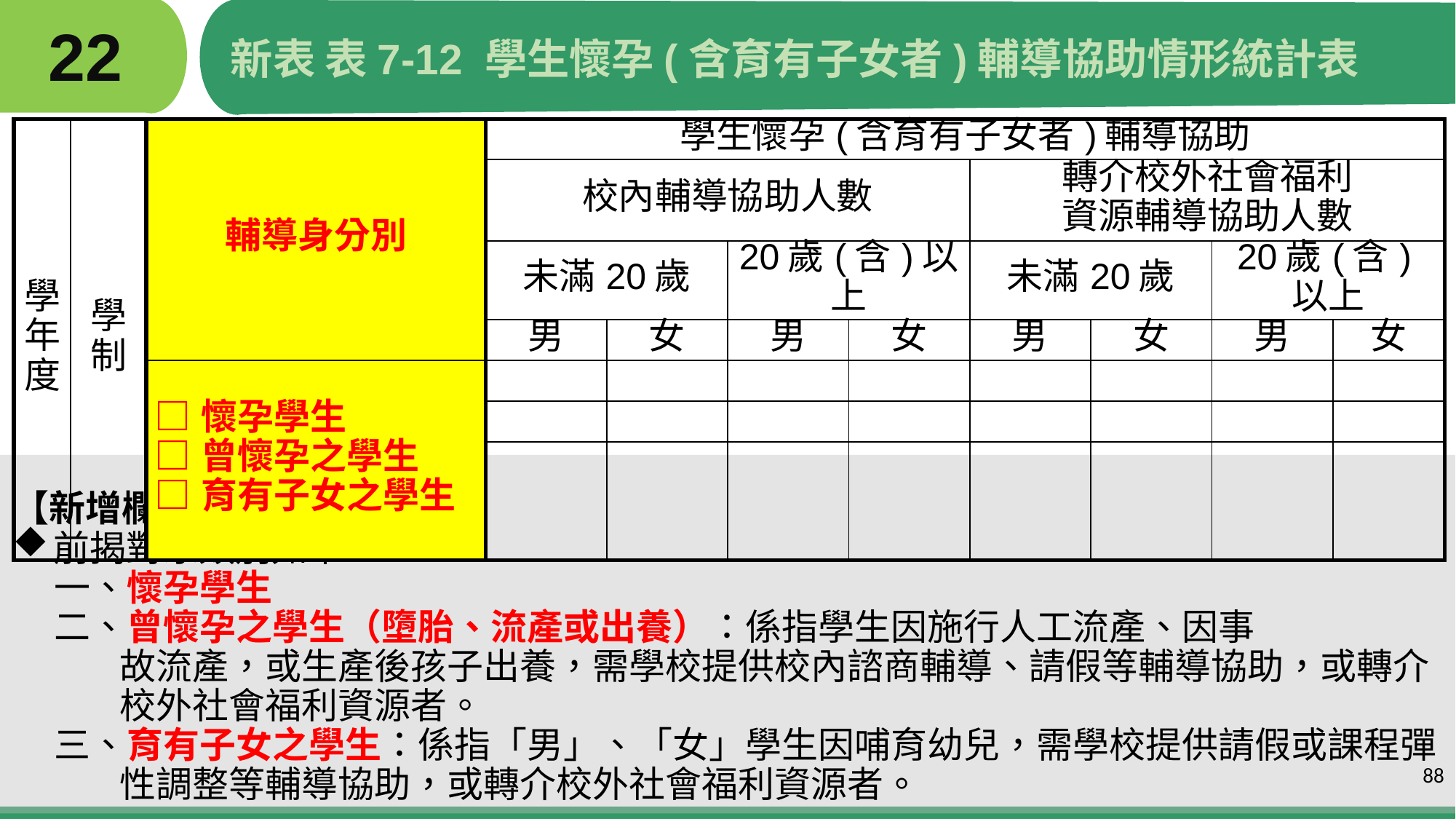

# 22
新表 表7-12 學生懷孕(含育有子女者)輔導協助情形統計表
| 學年度 | 學制 | 輔導身分別 | 學生懷孕(含育有子女者)輔導協助 |  |  |  |  |  |  |  |
| --- | --- | --- | --- | --- | --- | --- | --- | --- | --- | --- |
|  |  |  | 校內輔導協助人數 |  |  |  | 轉介校外社會福利 資源輔導協助人數 |  |  |  |
|  |  |  | 未滿20歲 |  | 20歲(含)以上 |  | 未滿20歲 |  | 20歲(含)以上 |  |
|  |  |  | 男 | 女 | 男 | 女 | 男 | 女 | 男 | 女 |
|  |  | □懷孕學生 □曾懷孕之學生 □育有子女之學生 |  |  |  |  |  |  |  |  |
|  |  |  |  |  |  |  |  |  |  |  |
|  |  |  |  |  |  |  |  |  |  |  |
【新增欄位】：輔導身分別
前揭對象類別如下：
    一、懷孕學生
    二、曾懷孕之學生（墮胎、流產或出養）：係指學生因施行人工流產、因事
            故流產，或生產後孩子出養，需學校提供校內諮商輔導、請假等輔導協助，或轉介
            校外社會福利資源者。
    三、育有子女之學生：係指「男」、「女」學生因哺育幼兒，需學校提供請假或課程彈
            性調整等輔導協助，或轉介校外社會福利資源者。

88